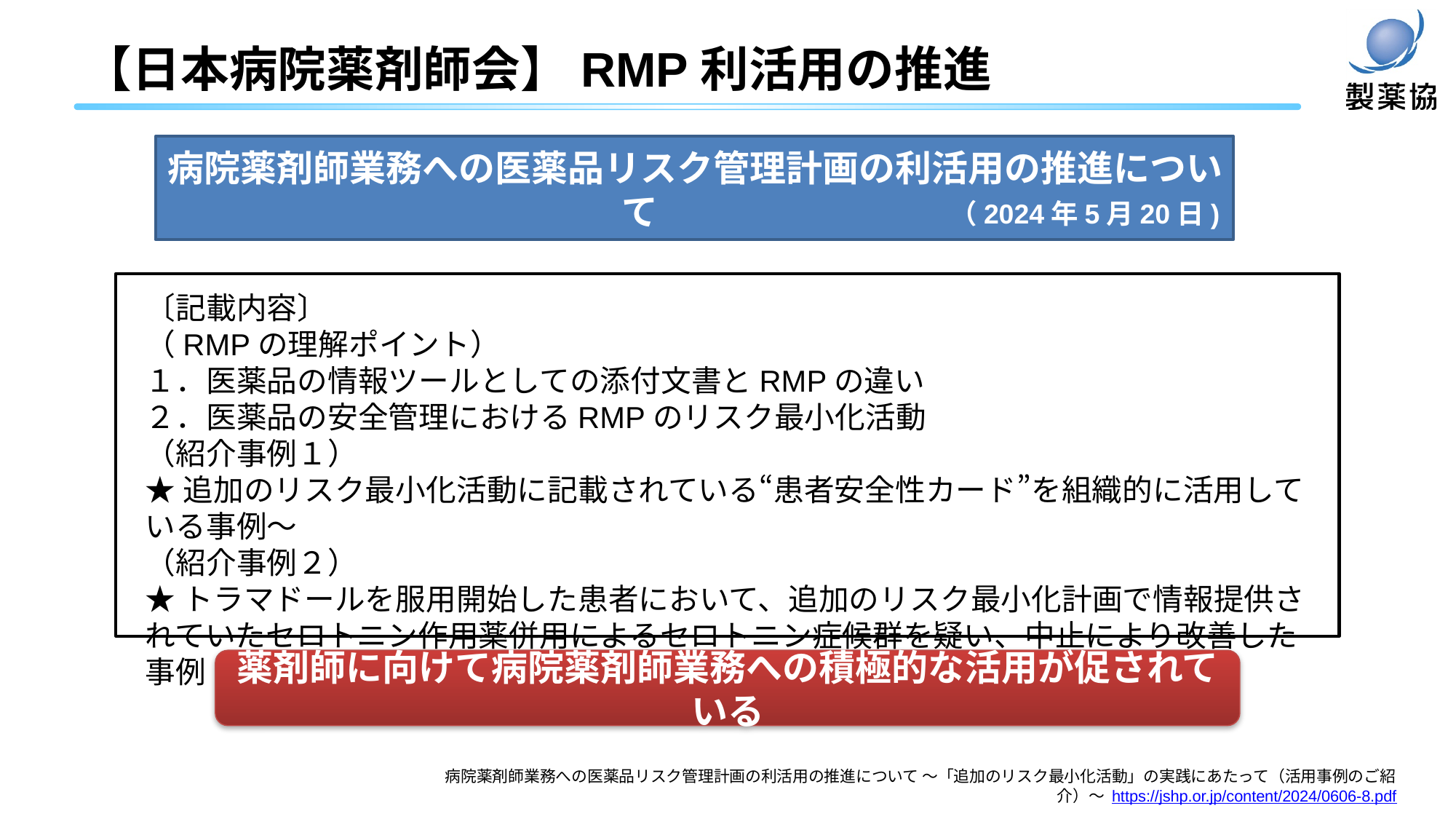

# 【日本病院薬剤師会】RMP利活用の推進

病院薬剤師業務への医薬品リスク管理計画の利活用の推進について
（2024年5月20日)

〔記載内容〕
（RMPの理解ポイント）
１．医薬品の情報ツールとしての添付文書とRMPの違い
２．医薬品の安全管理におけるRMPのリスク最小化活動
（紹介事例１）
★追加のリスク最小化活動に記載されている“患者安全性カード”を組織的に活用している事例～
（紹介事例２）
★トラマドールを服用開始した患者において、追加のリスク最小化計画で情報提供されていたセロトニン作用薬併用によるセロトニン症候群を疑い、中止により改善した事例
薬剤師に向けて病院薬剤師業務への積極的な活用が促されている
病院薬剤師業務への医薬品リスク管理計画の利活用の推進について ～「追加のリスク最小化活動」の実践にあたって（活用事例のご紹介）～ https://jshp.or.jp/content/2024/0606-8.pdf